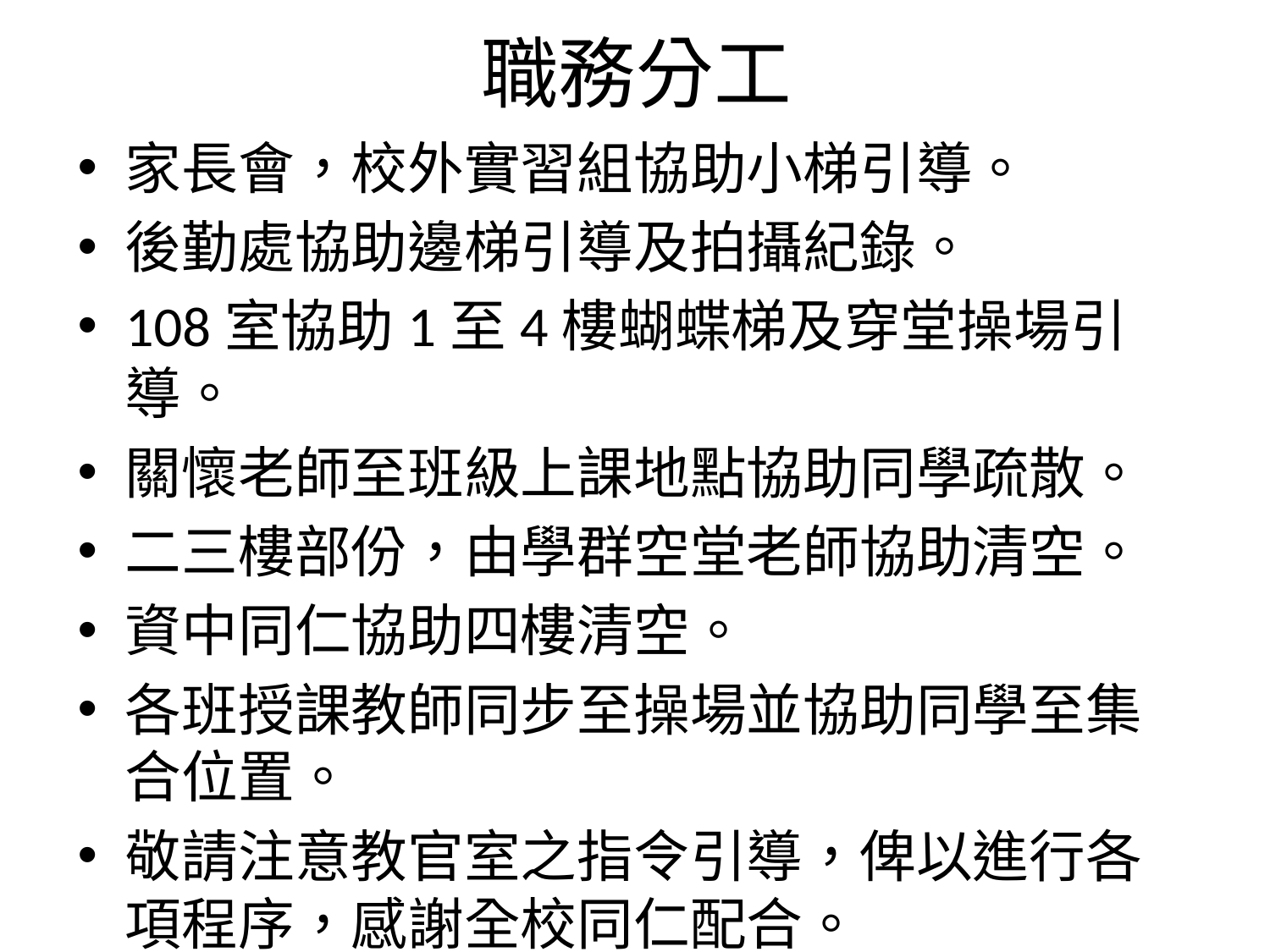

# 職務分工
家長會，校外實習組協助小梯引導。
後勤處協助邊梯引導及拍攝紀錄。
108室協助1至4樓蝴蝶梯及穿堂操場引導。
關懷老師至班級上課地點協助同學疏散。
二三樓部份，由學群空堂老師協助清空。
資中同仁協助四樓清空。
各班授課教師同步至操場並協助同學至集合位置。
敬請注意教官室之指令引導，俾以進行各項程序，感謝全校同仁配合。